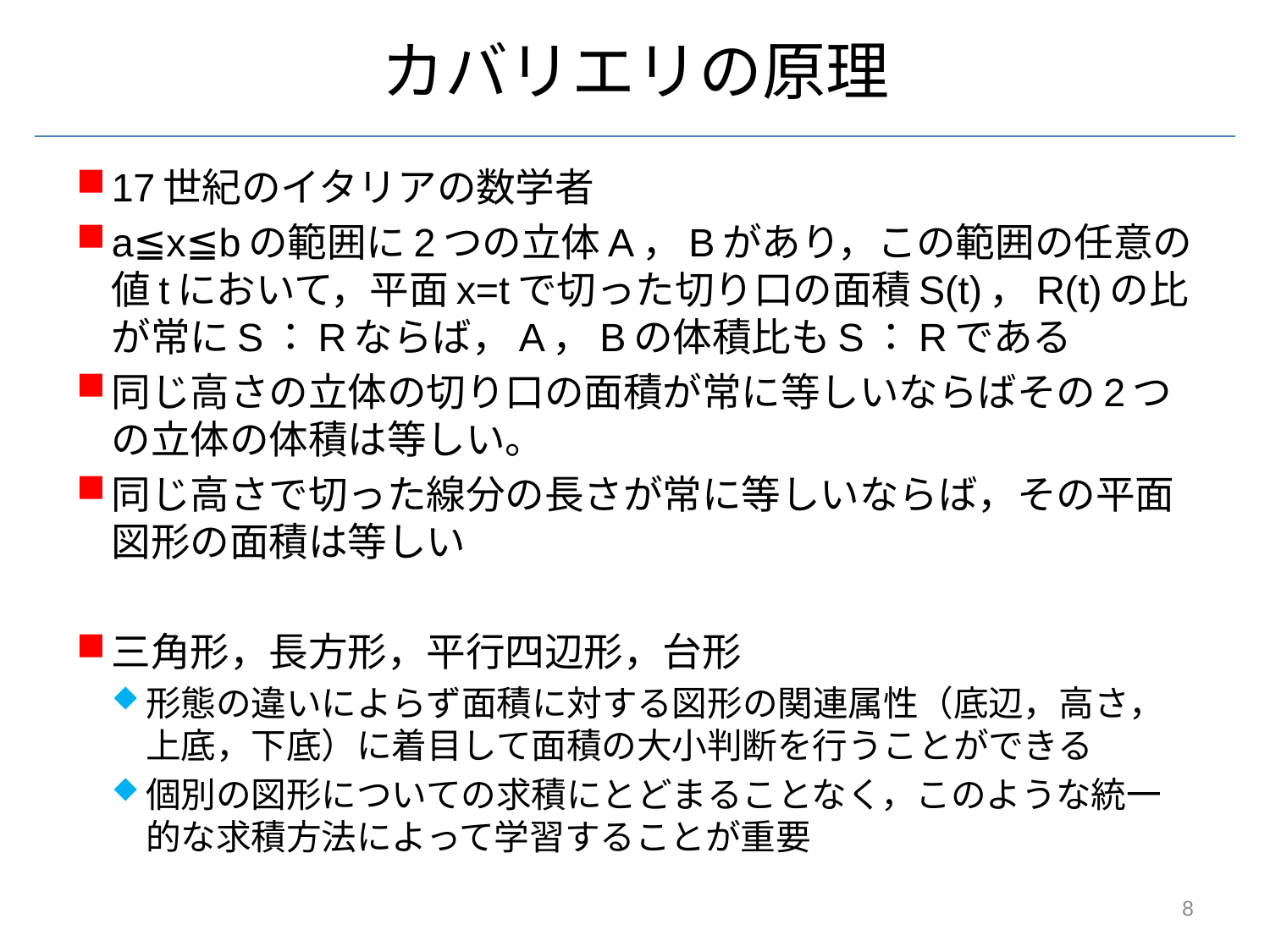

# カバリエリの原理
17世紀のイタリアの数学者
a≦x≦bの範囲に2つの立体A，Bがあり，この範囲の任意の値tにおいて，平面x=tで切った切り口の面積S(t)，R(t)の比が常にS：Rならば，A，Bの体積比もS：Rである
同じ高さの立体の切り口の面積が常に等しいならばその2つの立体の体積は等しい。
同じ高さで切った線分の長さが常に等しいならば，その平面図形の面積は等しい

三角形，長方形，平行四辺形，台形
形態の違いによらず面積に対する図形の関連属性（底辺，高さ，上底，下底）に着目して面積の大小判断を行うことができる
個別の図形についての求積にとどまることなく，このような統一的な求積方法によって学習することが重要

8